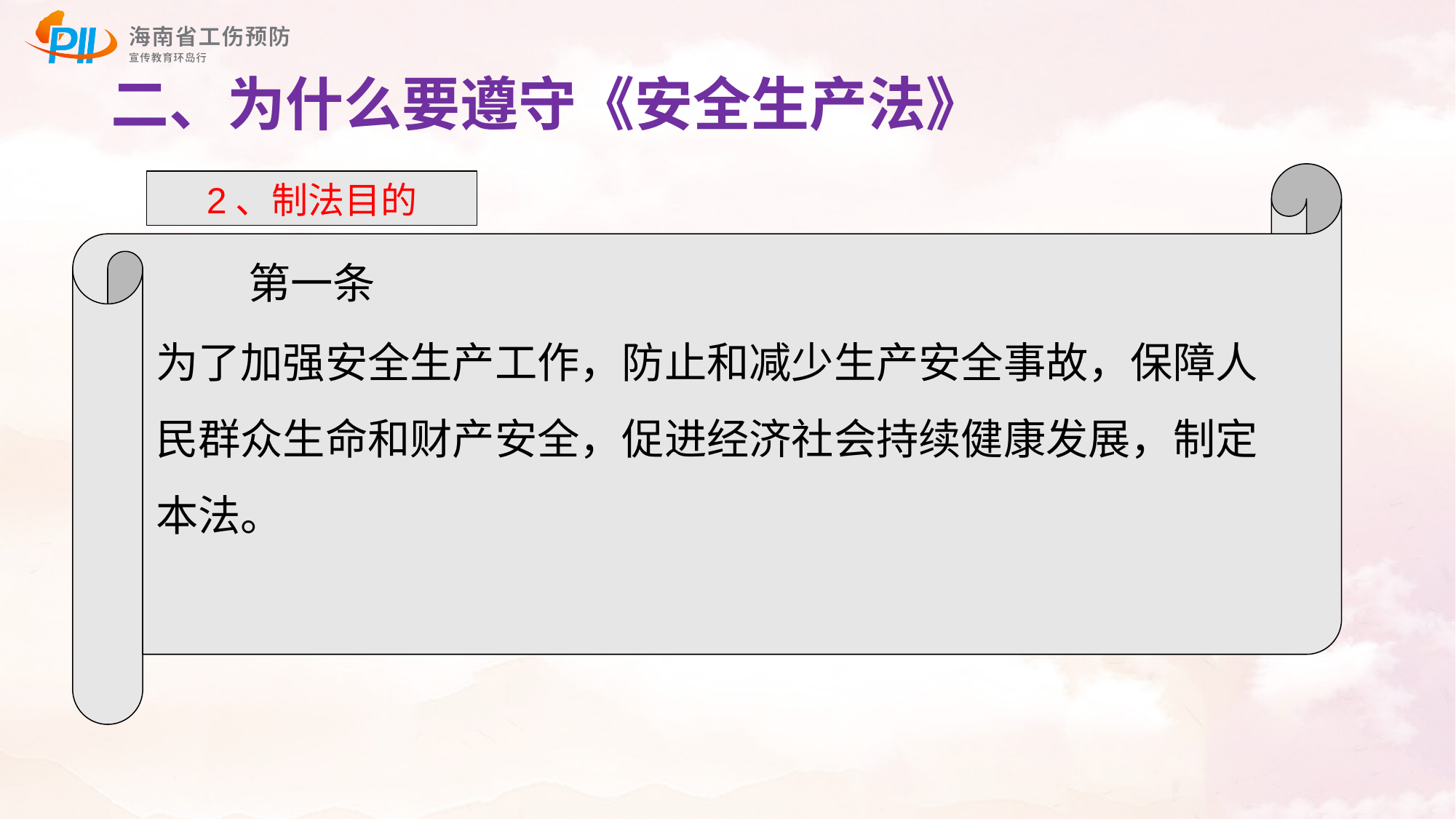

# 二、为什么要遵守《安全生产法》
      第一条
为了加强安全生产工作，防止和减少生产安全事故，保障人民群众生命和财产安全，促进经济社会持续健康发展，制定本法。
2、制法目的